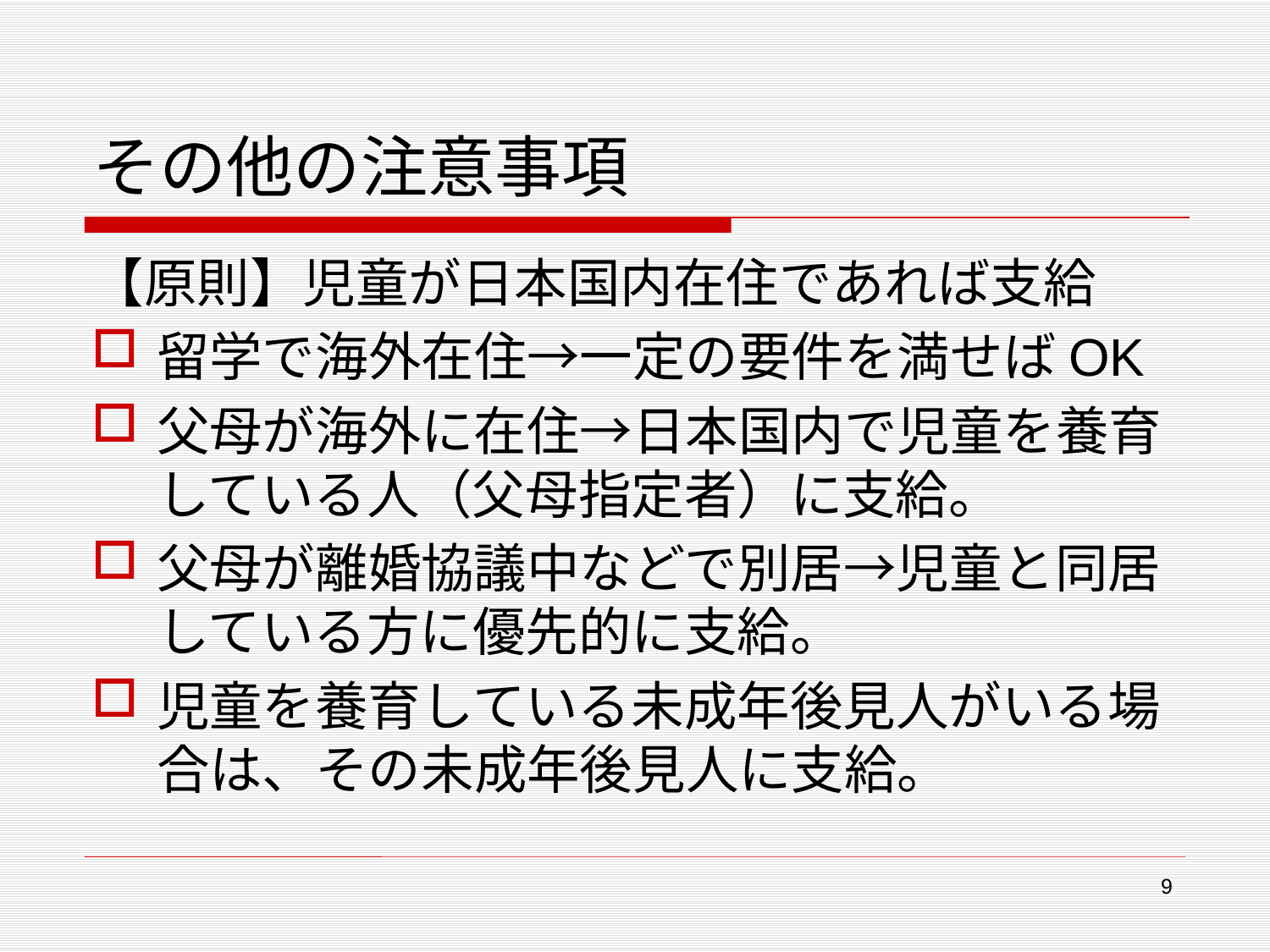

# その他の注意事項
【原則】児童が日本国内在住であれば支給
留学で海外在住→一定の要件を満せばOK
父母が海外に在住→日本国内で児童を養育している人（父母指定者）に支給。
父母が離婚協議中などで別居→児童と同居している方に優先的に支給。
児童を養育している未成年後見人がいる場合は、その未成年後見人に支給。

9